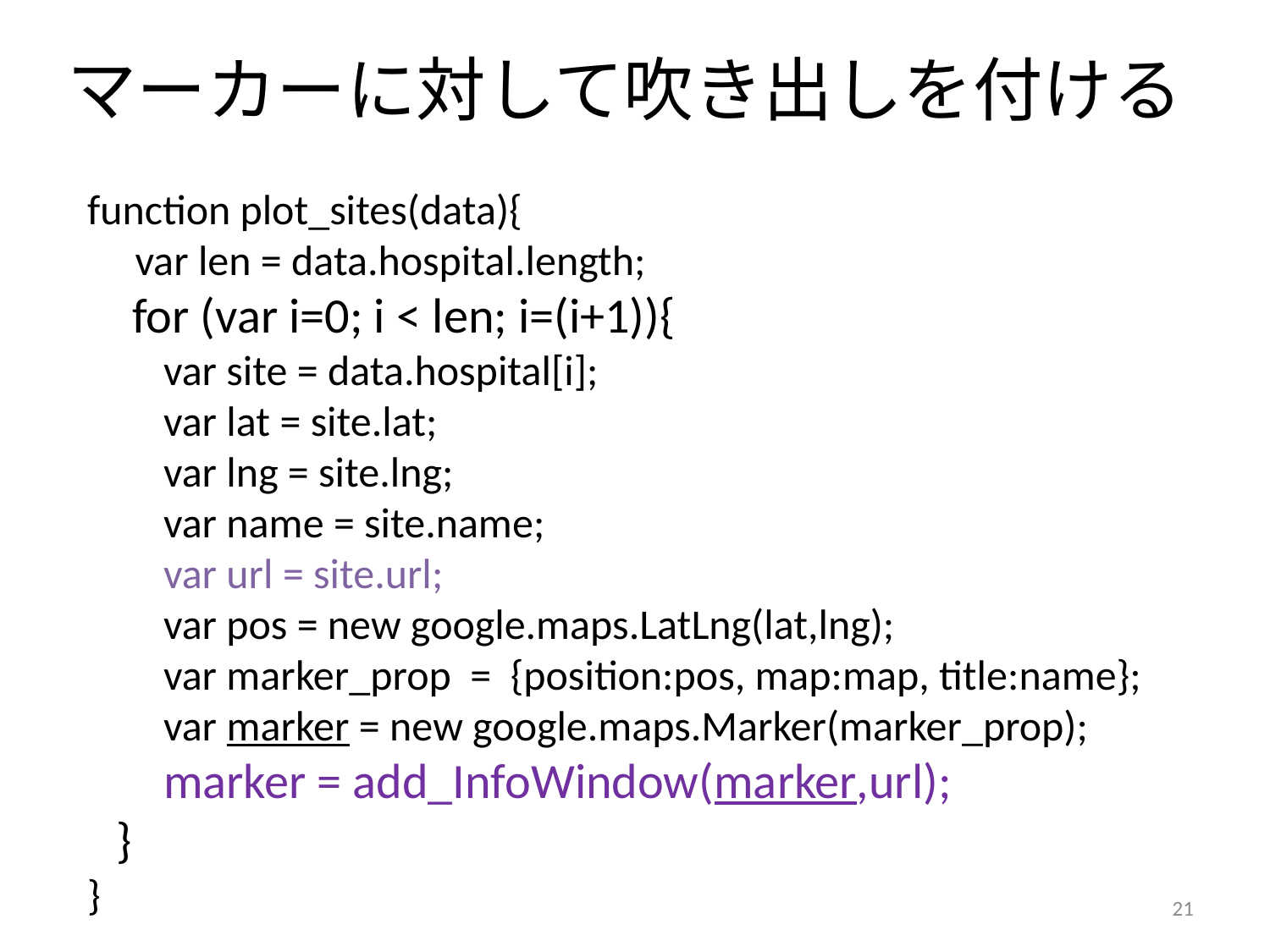

# マーカーに対して吹き出しを付ける
function plot_sites(data){
     var len = data.hospital.length;
    for (var i=0; i < len; i=(i+1)){
        var site = data.hospital[i];
        var lat = site.lat;
        var lng = site.lng;
        var name = site.name;
        var url = site.url;
        var pos = new google.maps.LatLng(lat,lng);
        var marker_prop  =  {position:pos, map:map, title:name};
        var marker = new google.maps.Marker(marker_prop);
        marker = add_InfoWindow(marker,url);
   }
}
21